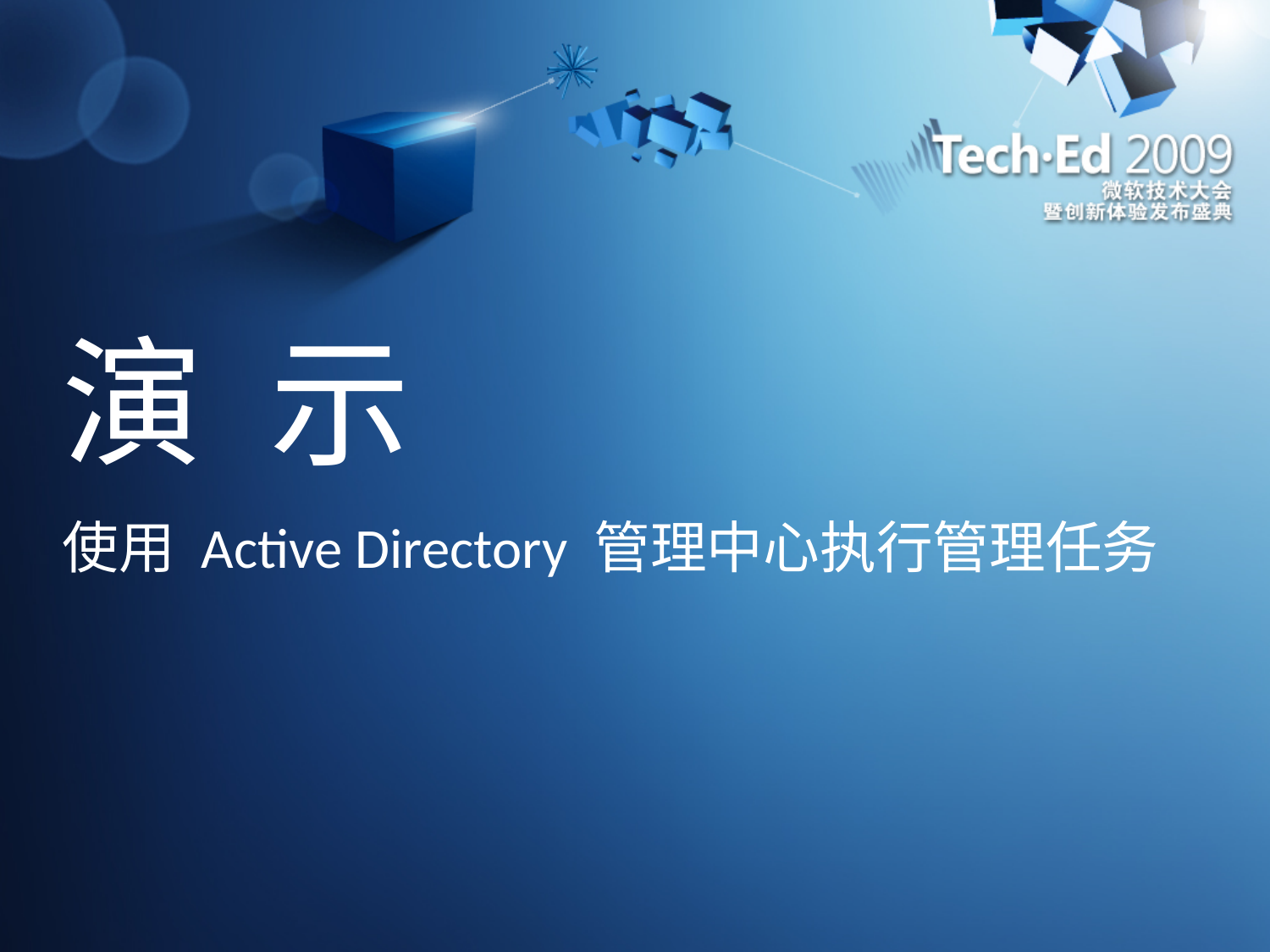

# 演 示
使用 Active Directory 管理中心执行管理任务